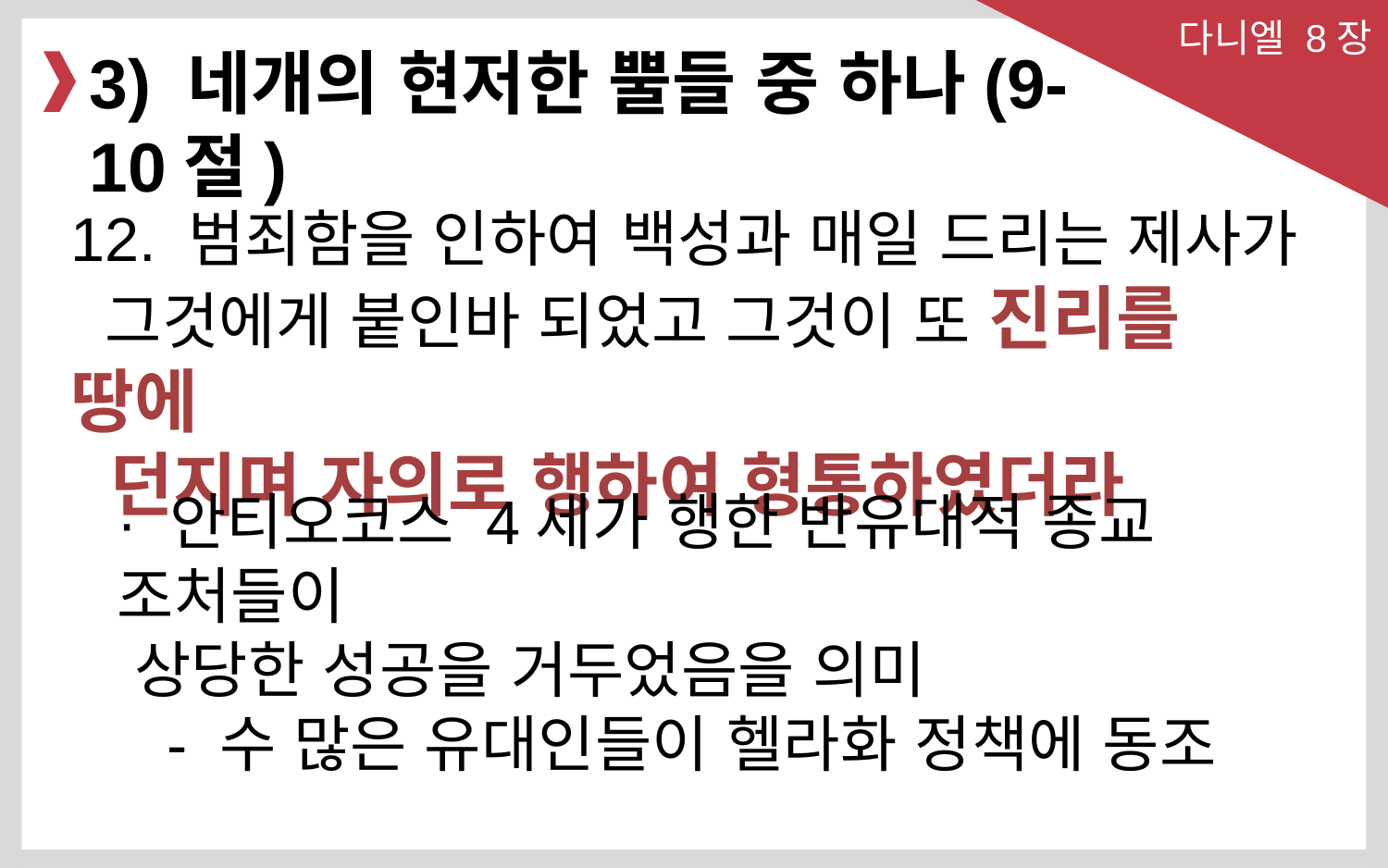

다니엘 8장
3) 네개의 현저한 뿔들 중 하나(9-10절)

12. 범죄함을 인하여 백성과 매일 드리는 제사가
  그것에게 붙인바 되었고 그것이 또 진리를 땅에
  던지며 자의로 행하여 형통하였더라
· 안티오코스 4세가 행한 반유대적 종교 조처들이
 상당한 성공을 거두었음을 의미
  - 수 많은 유대인들이 헬라화 정책에 동조